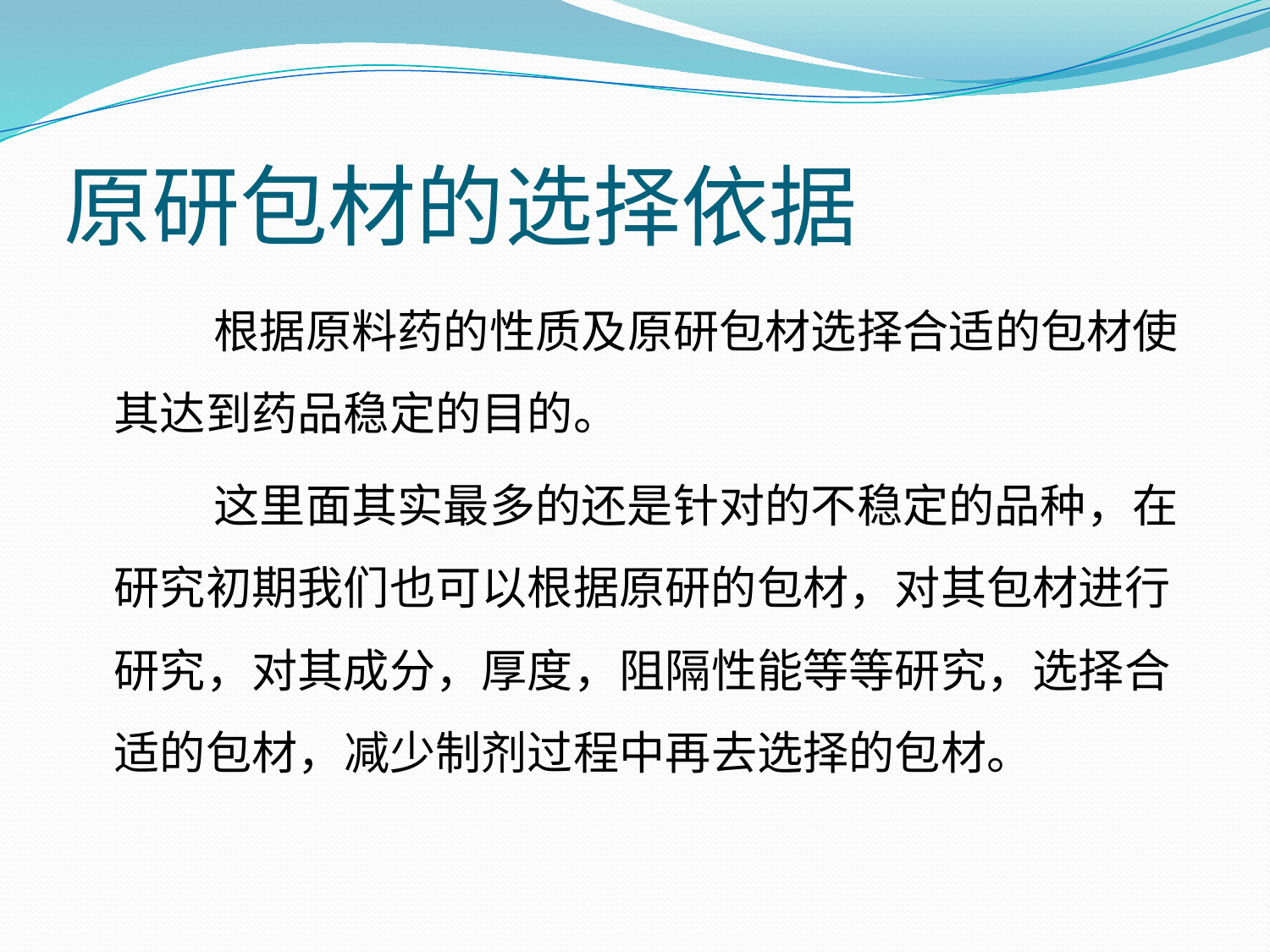

# 原研包材的选择依据
根据原料药的性质及原研包材选择合适的包材使其达到药品稳定的目的。
这里面其实最多的还是针对的不稳定的品种，在研究初期我们也可以根据原研的包材，对其包材进行研究，对其成分，厚度，阻隔性能等等研究，选择合适的包材，减少制剂过程中再去选择的包材。